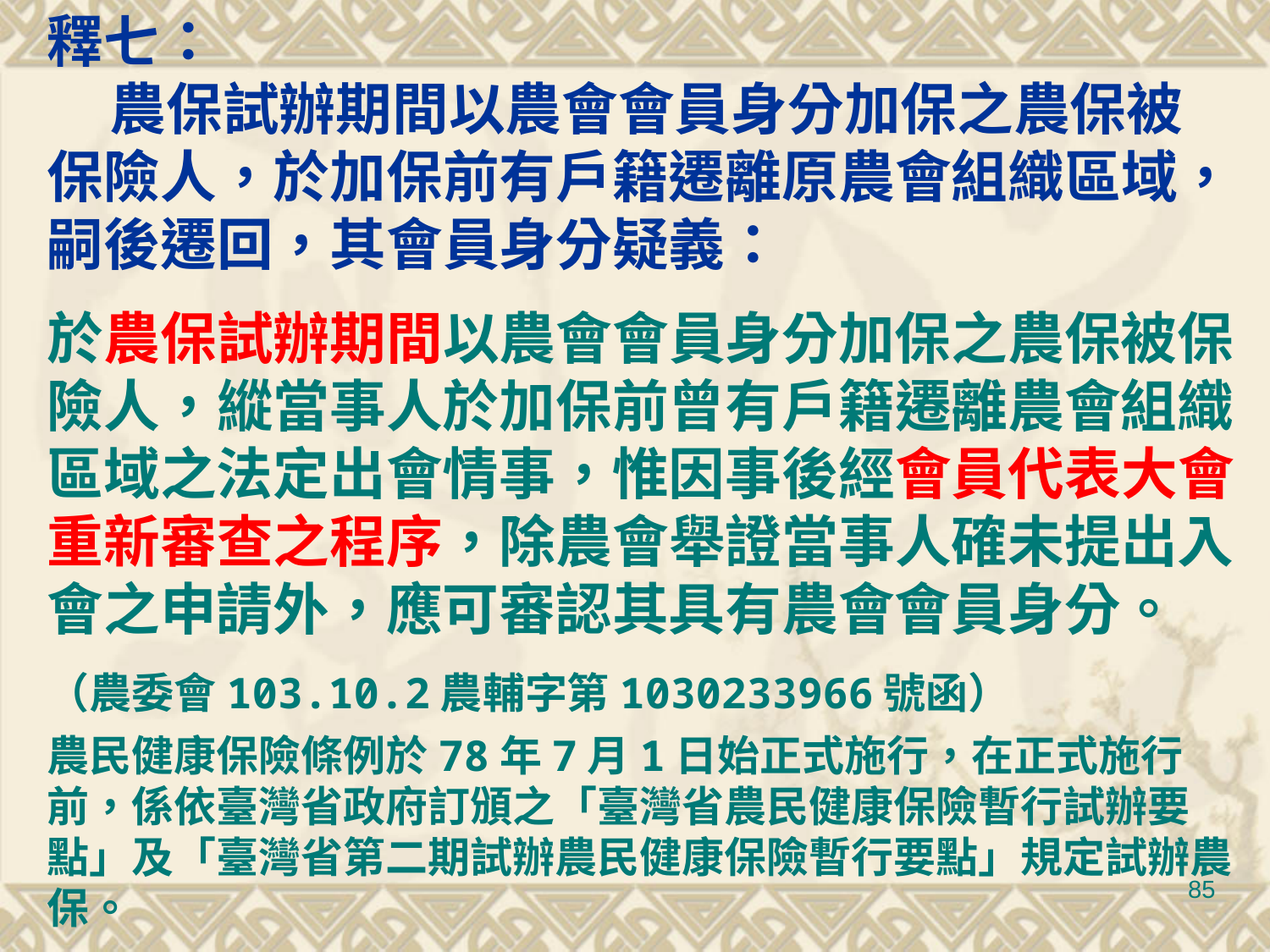

釋七：
農保試辦期間以農會會員身分加保之農保被保險人，於加保前有戶籍遷離原農會組織區域，嗣後遷回，其會員身分疑義：
於農保試辦期間以農會會員身分加保之農保被保險人，縱當事人於加保前曾有戶籍遷離農會組織區域之法定出會情事，惟因事後經會員代表大會重新審查之程序，除農會舉證當事人確未提出入會之申請外，應可審認其具有農會會員身分。
（農委會103.10.2農輔字第1030233966號函）
農民健康保險條例於78年7月1日始正式施行，在正式施行前，係依臺灣省政府訂頒之「臺灣省農民健康保險暫行試辦要點」及「臺灣省第二期試辦農民健康保險暫行要點」規定試辦農保。
85